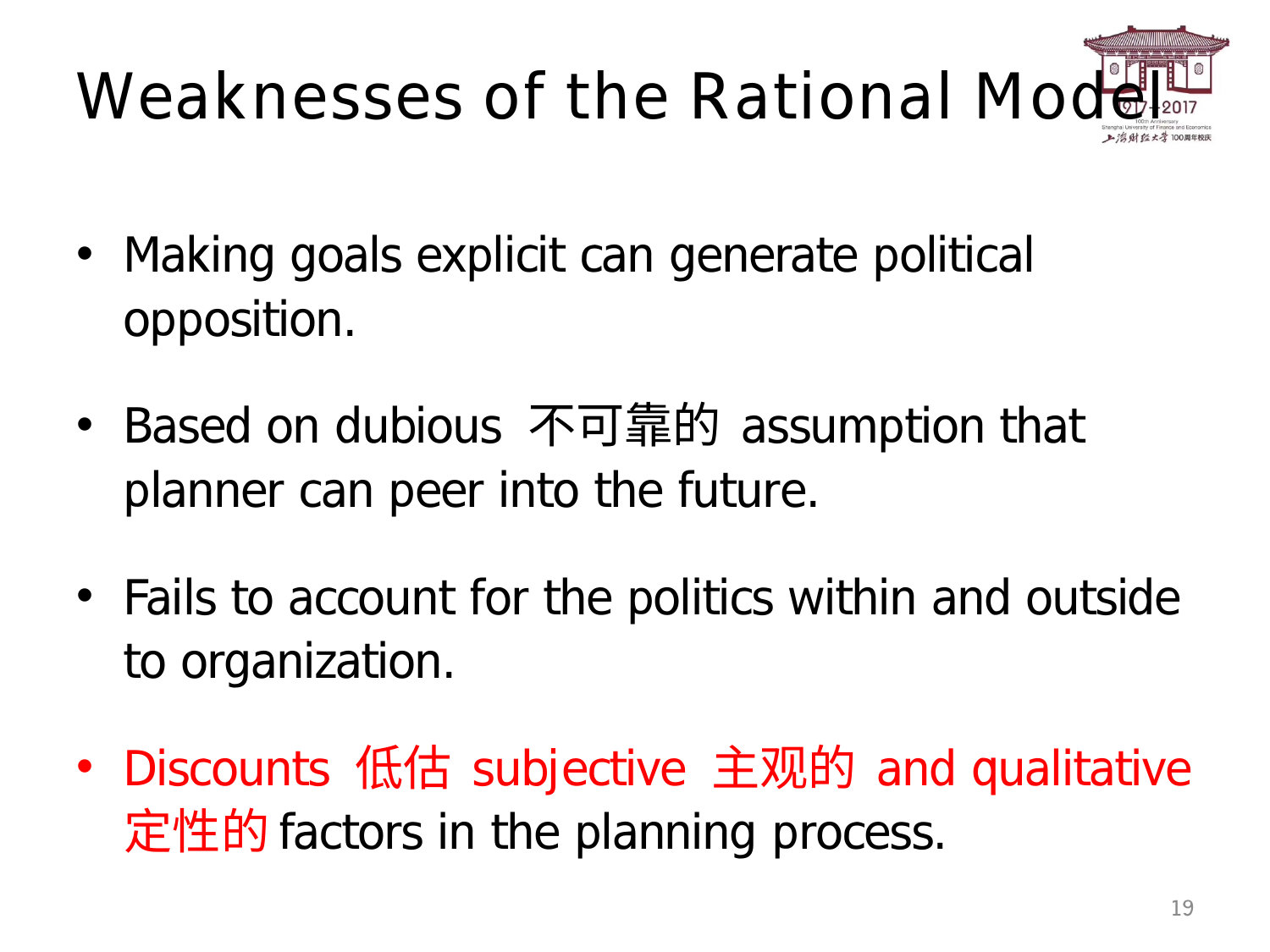

# Weaknesses of the Rational Model
Making goals explicit can generate political opposition.
Based on dubious 不可靠的 assumption that planner can peer into the future.
Fails to account for the politics within and outside to organization.
Discounts 低估 subjective 主观的 and qualitative 定性的factors in the planning process.
19